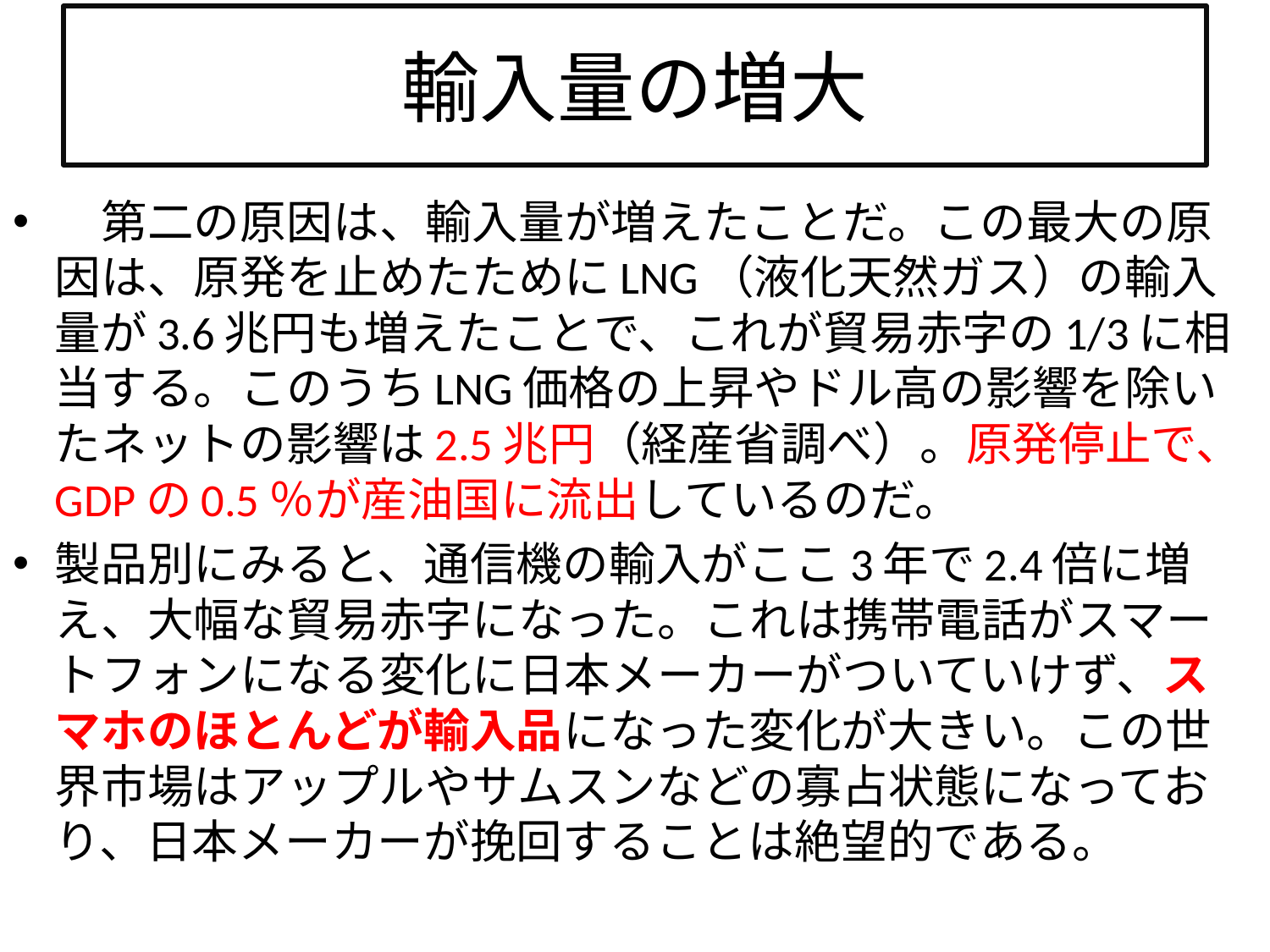

# 輸入量の増大
　第二の原因は、輸入量が増えたことだ。この最大の原因は、原発を止めたためにLNG（液化天然ガス）の輸入量が3.6兆円も増えたことで、これが貿易赤字の1/3に相当する。このうちLNG価格の上昇やドル高の影響を除いたネットの影響は2.5兆円（経産省調べ）。原発停止で、GDPの0.5％が産油国に流出しているのだ。
製品別にみると、通信機の輸入がここ3年で2.4倍に増え、大幅な貿易赤字になった。これは携帯電話がスマートフォンになる変化に日本メーカーがついていけず、スマホのほとんどが輸入品になった変化が大きい。この世界市場はアップルやサムスンなどの寡占状態になっており、日本メーカーが挽回することは絶望的である。